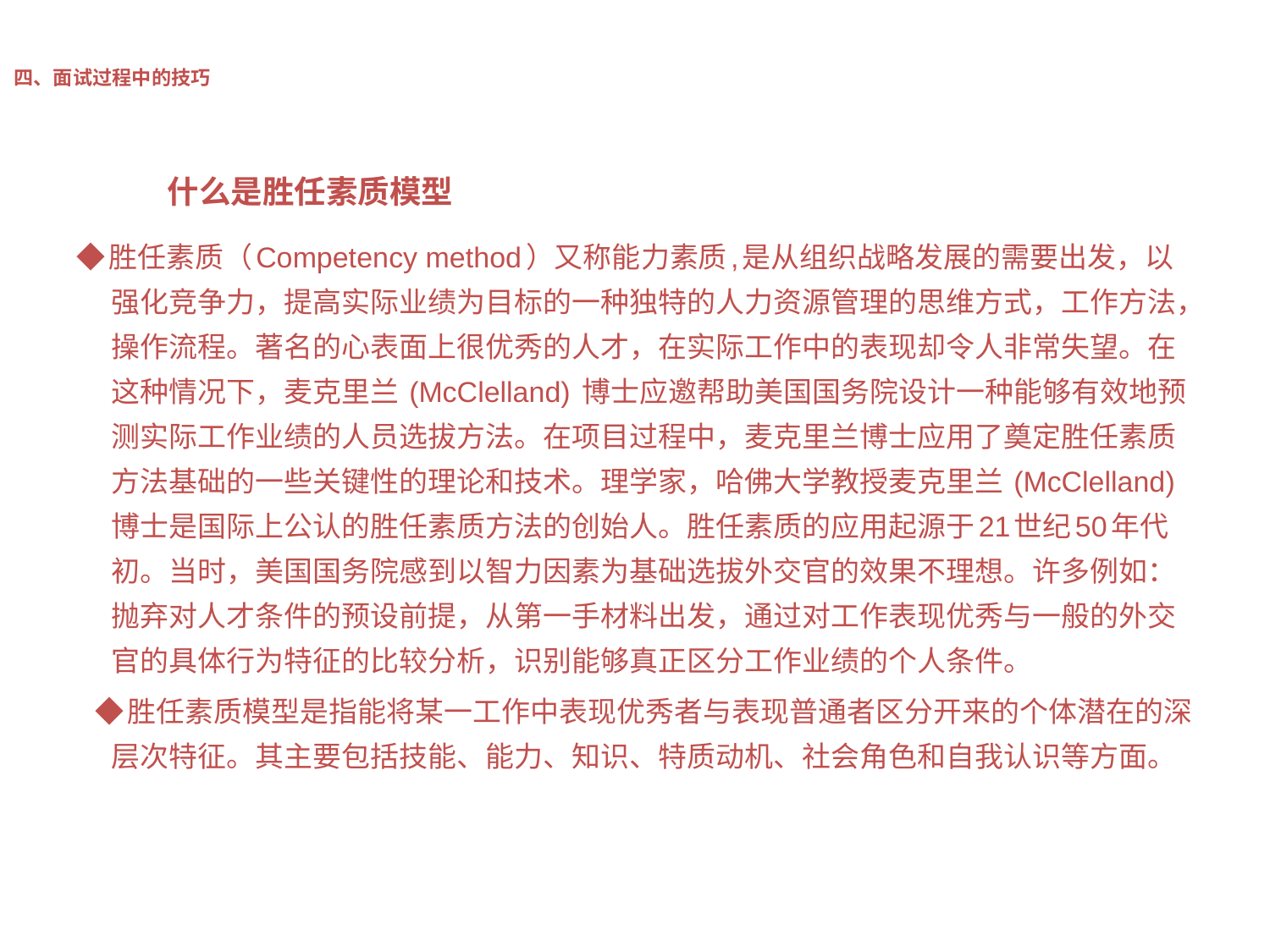

# 四、面试过程中的技巧
什么是胜任素质模型
◆胜任素质（Competency method）又称能力素质,是从组织战略发展的需要出发，以强化竞争力，提高实际业绩为目标的一种独特的人力资源管理的思维方式，工作方法，操作流程。著名的心表面上很优秀的人才，在实际工作中的表现却令人非常失望。在这种情况下，麦克里兰 (McClelland) 博士应邀帮助美国国务院设计一种能够有效地预测实际工作业绩的人员选拔方法。在项目过程中，麦克里兰博士应用了奠定胜任素质方法基础的一些关键性的理论和技术。理学家，哈佛大学教授麦克里兰 (McClelland) 博士是国际上公认的胜任素质方法的创始人。胜任素质的应用起源于21世纪50年代初。当时，美国国务院感到以智力因素为基础选拔外交官的效果不理想。许多例如：抛弃对人才条件的预设前提，从第一手材料出发，通过对工作表现优秀与一般的外交官的具体行为特征的比较分析，识别能够真正区分工作业绩的个人条件。
   ◆胜任素质模型是指能将某一工作中表现优秀者与表现普通者区分开来的个体潜在的深层次特征。其主要包括技能、能力、知识、特质动机、社会角色和自我认识等方面。